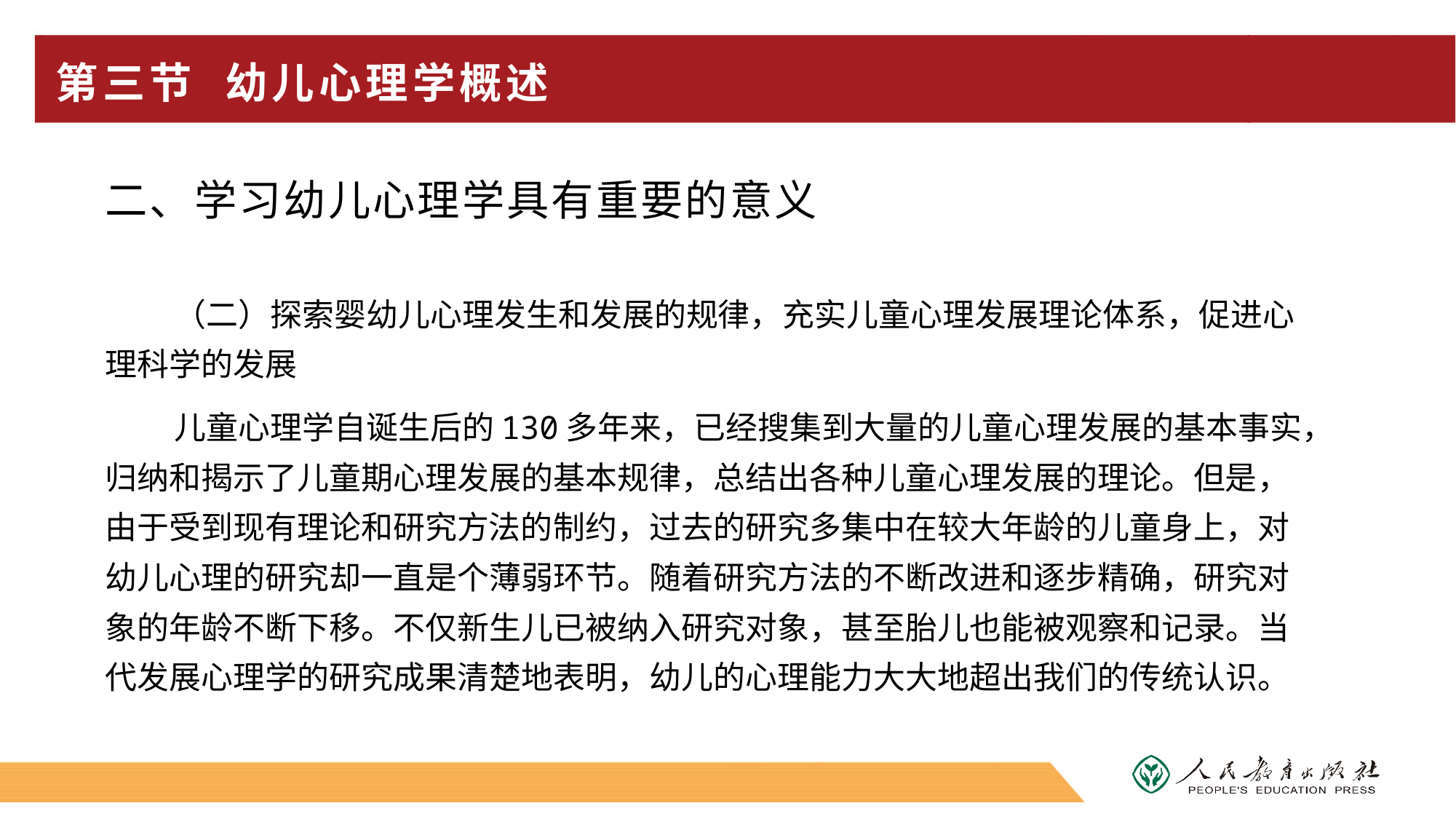

# 第三节  幼儿心理学概述
二、学习幼儿心理学具有重要的意义
（二）探索婴幼儿心理发生和发展的规律，充实儿童心理发展理论体系，促进心理科学的发展
儿童心理学自诞生后的130多年来，已经搜集到大量的儿童心理发展的基本事实，归纳和揭示了儿童期心理发展的基本规律，总结出各种儿童心理发展的理论。但是，由于受到现有理论和研究方法的制约，过去的研究多集中在较大年龄的儿童身上，对幼儿心理的研究却一直是个薄弱环节。随着研究方法的不断改进和逐步精确，研究对象的年龄不断下移。不仅新生儿已被纳入研究对象，甚至胎儿也能被观察和记录。当代发展心理学的研究成果清楚地表明，幼儿的心理能力大大地超出我们的传统认识。